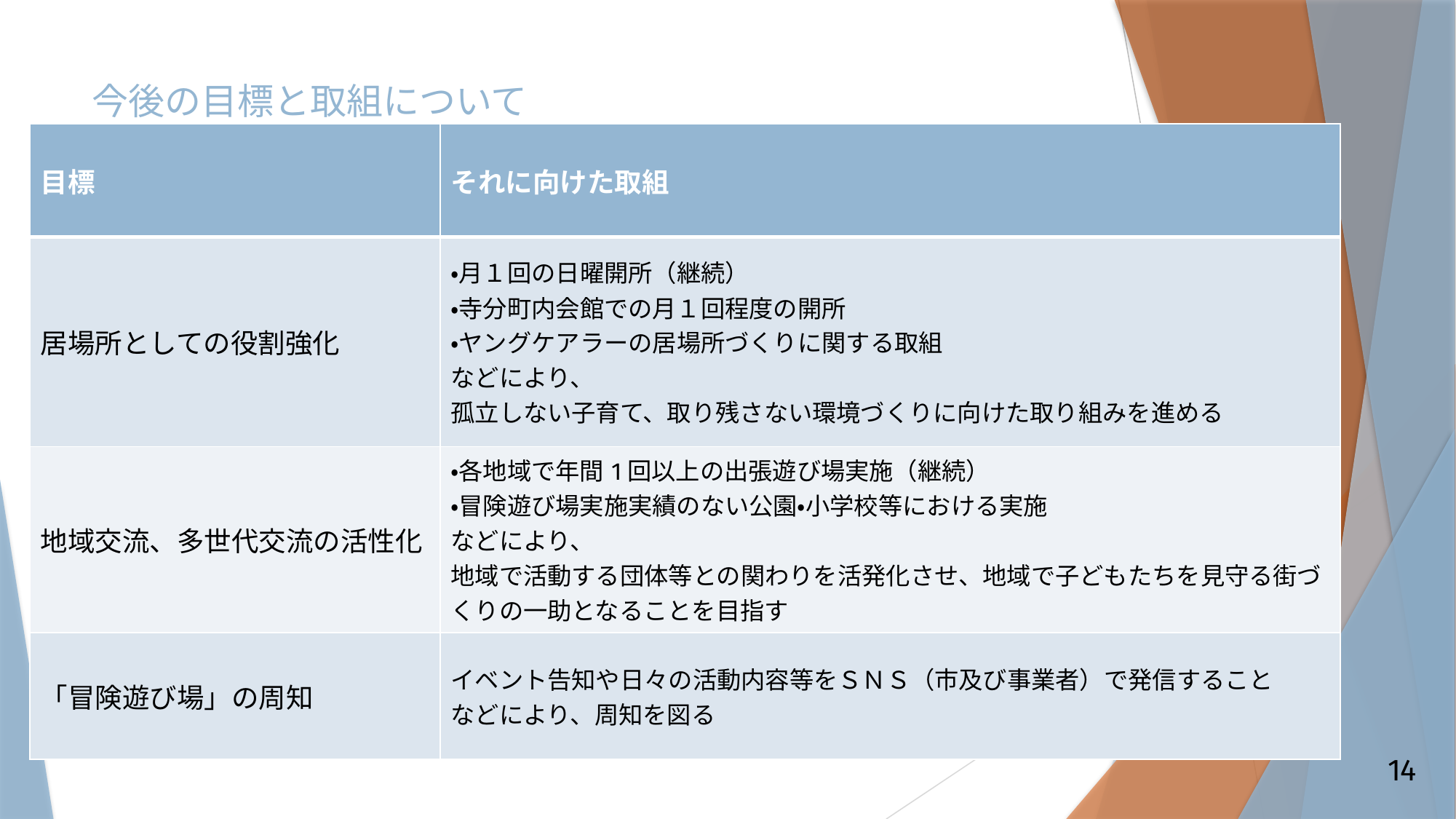

# 今後の目標と取組について
| 目標 | それに向けた取組 |
| --- | --- |
| 居場所としての役割強化 | ・月１回の日曜開所（継続） ・寺分町内会館での月１回程度の開所 ・ヤングケアラーの居場所づくりに関する取組 などにより、 孤立しない子育て、取り残さない環境づくりに向けた取り組みを進める |
| 地域交流、多世代交流の活性化 | ・各地域で年間1回以上の出張遊び場実施（継続） ・冒険遊び場実施実績のない公園・小学校等における実施 などにより、 地域で活動する団体等との関わりを活発化させ、地域で子どもたちを見守る街づくりの一助となることを目指す |
| 「冒険遊び場」の周知 | イベント告知や日々の活動内容等をＳＮＳ（市及び事業者）で発信すること などにより、周知を図る |
14